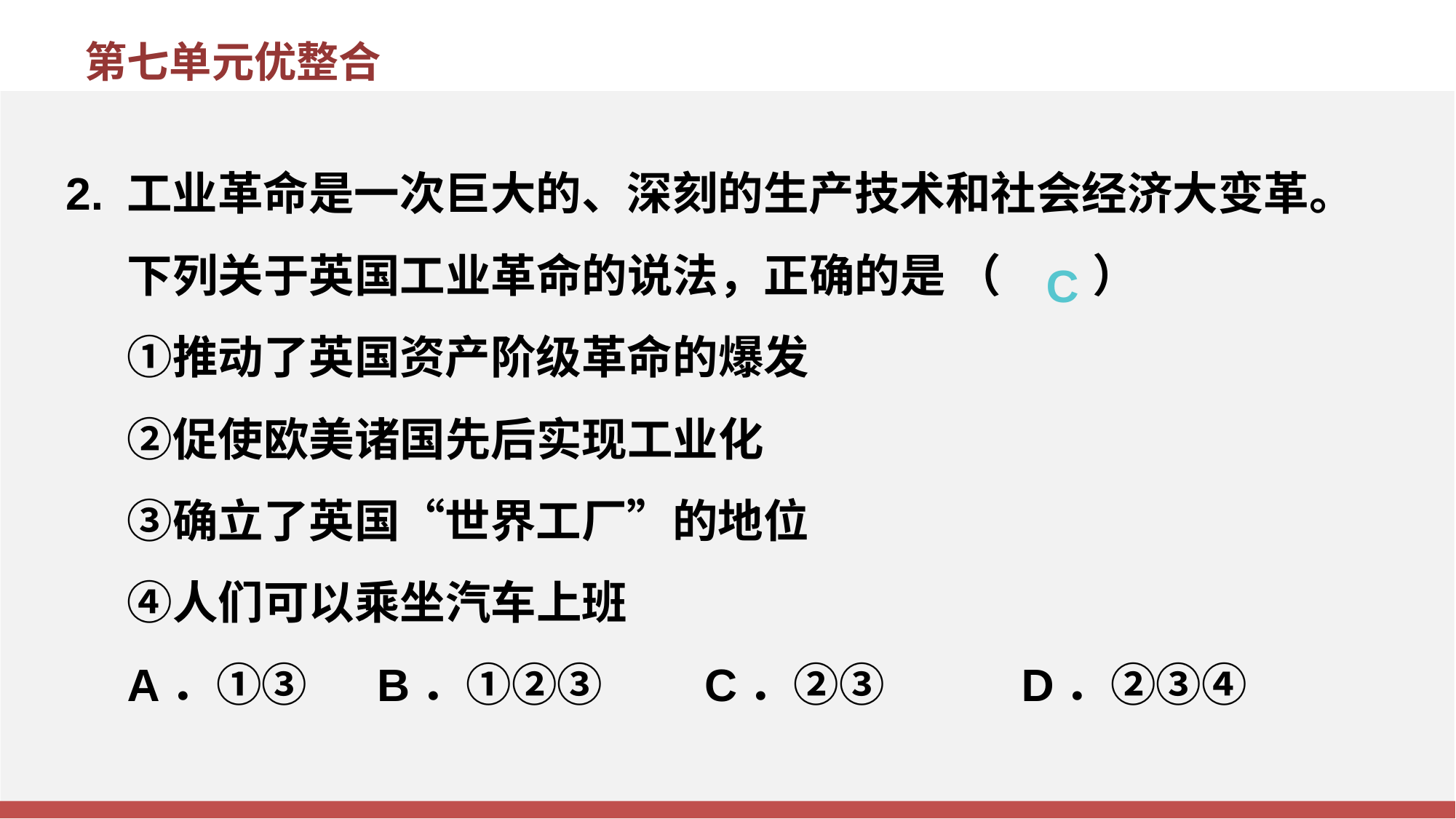

第七单元优整合

2. 工业革命是一次巨大的、深刻的生产技术和社会经济大变革。下列关于英国工业革命的说法，正确的是 （　　）
①推动了英国资产阶级革命的爆发
②促使欧美诸国先后实现工业化
③确立了英国“世界工厂”的地位
④人们可以乘坐汽车上班
A．①③ 	  B．①②③	  C．②③  	 D．②③④
C